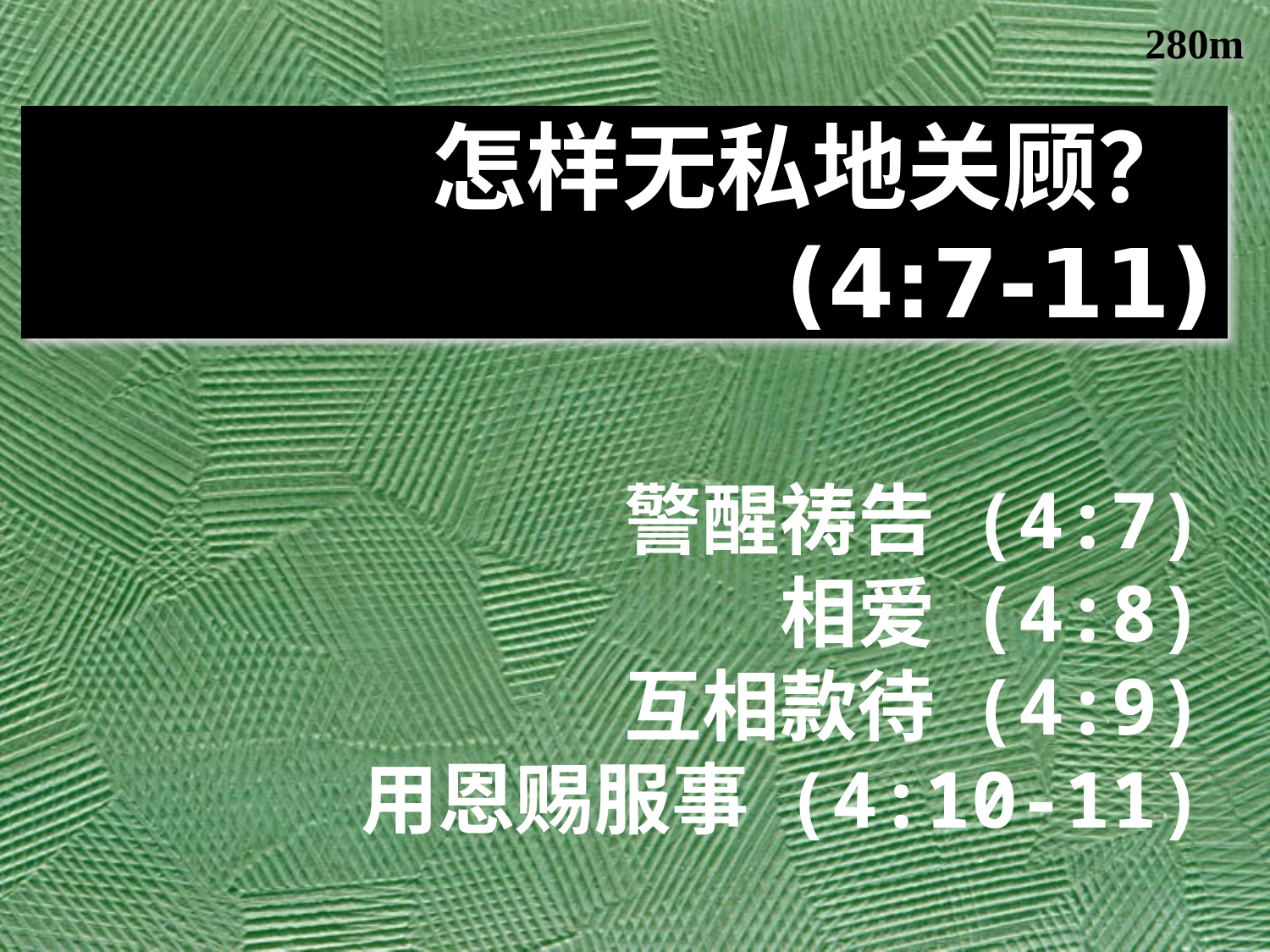

280m
怎样无私地关顾？
(4:7-11)
警醒祷告 (4:7)
相爱 (4:8)
互相款待 (4:9)
用恩赐服事 (4:10-11)